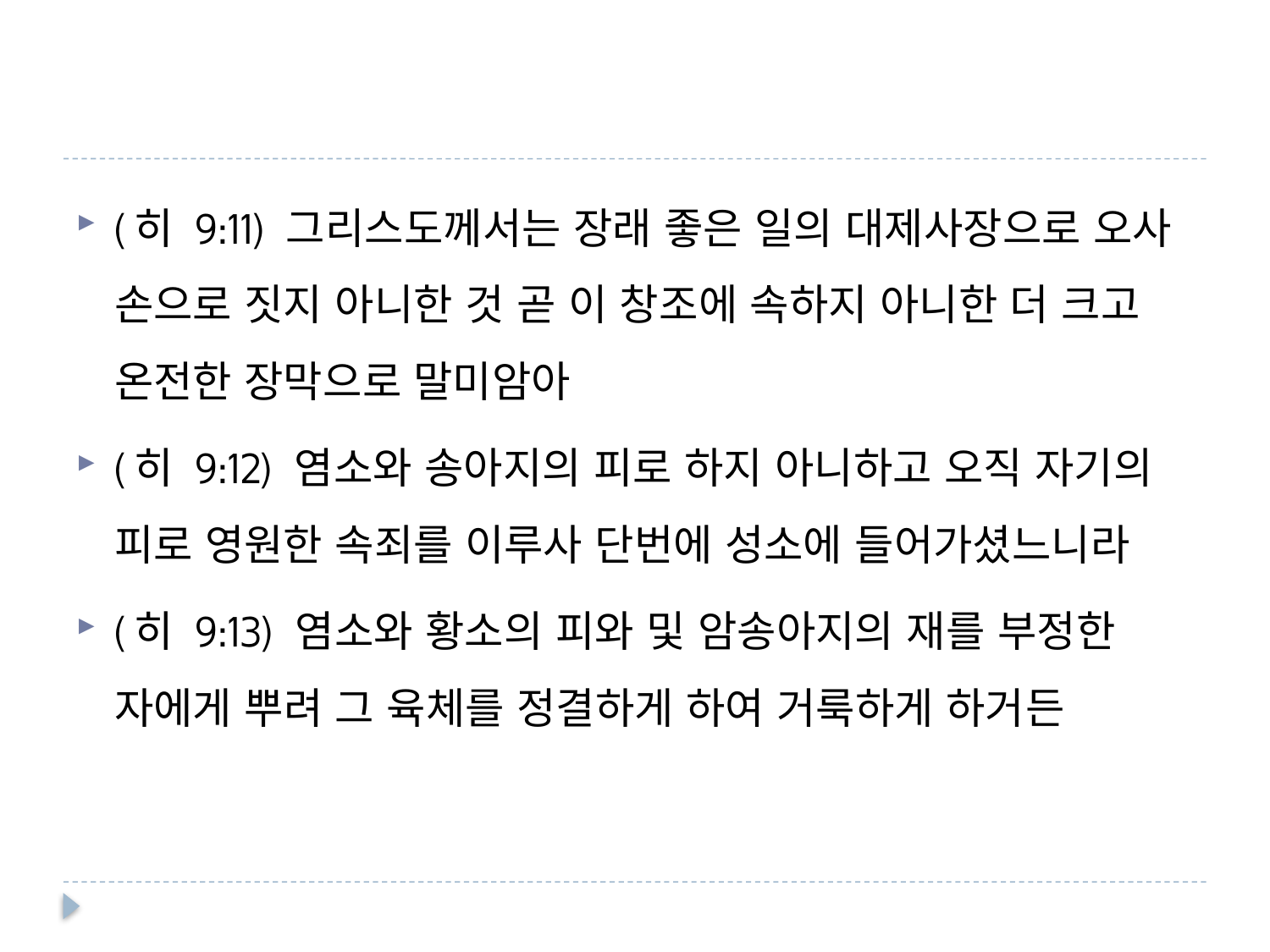

#
(히 9:11) 그리스도께서는 장래 좋은 일의 대제사장으로 오사 손으로 짓지 아니한 것 곧 이 창조에 속하지 아니한 더 크고 온전한 장막으로 말미암아
(히 9:12) 염소와 송아지의 피로 하지 아니하고 오직 자기의 피로 영원한 속죄를 이루사 단번에 성소에 들어가셨느니라
(히 9:13) 염소와 황소의 피와 및 암송아지의 재를 부정한 자에게 뿌려 그 육체를 정결하게 하여 거룩하게 하거든